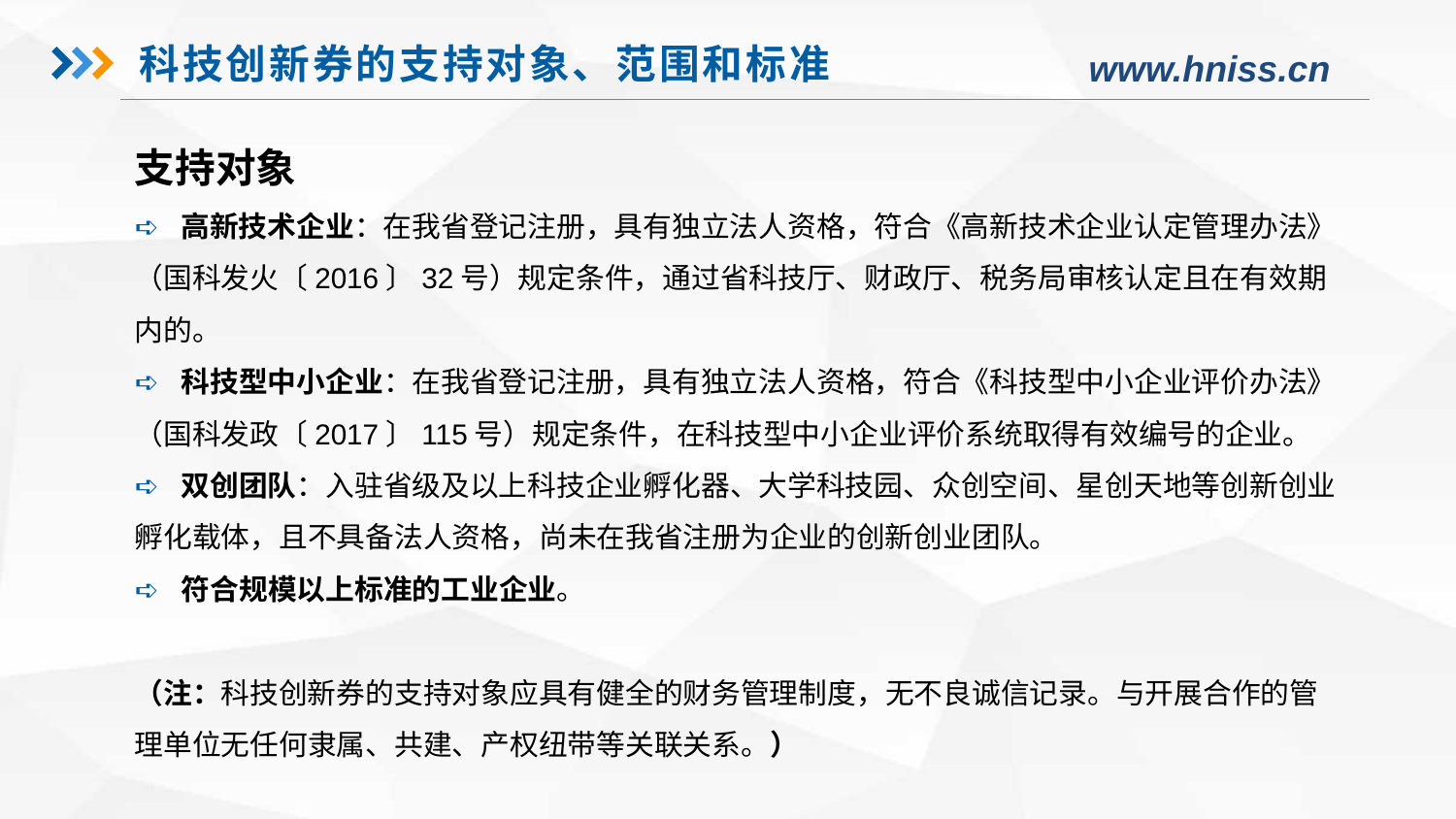

科技创新券的支持对象、范围和标准
支持对象
➪ 高新技术企业：在我省登记注册，具有独立法人资格，符合《高新技术企业认定管理办法》（国科发火〔2016〕32号）规定条件，通过省科技厅、财政厅、税务局审核认定且在有效期内的。
➪ 科技型中小企业：在我省登记注册，具有独立法人资格，符合《科技型中小企业评价办法》（国科发政〔2017〕115号）规定条件，在科技型中小企业评价系统取得有效编号的企业。
➪ 双创团队：入驻省级及以上科技企业孵化器、大学科技园、众创空间、星创天地等创新创业孵化载体，且不具备法人资格，尚未在我省注册为企业的创新创业团队。
➪ 符合规模以上标准的工业企业。

（注：科技创新券的支持对象应具有健全的财务管理制度，无不良诚信记录。与开展合作的管理单位无任何隶属、共建、产权纽带等关联关系。）